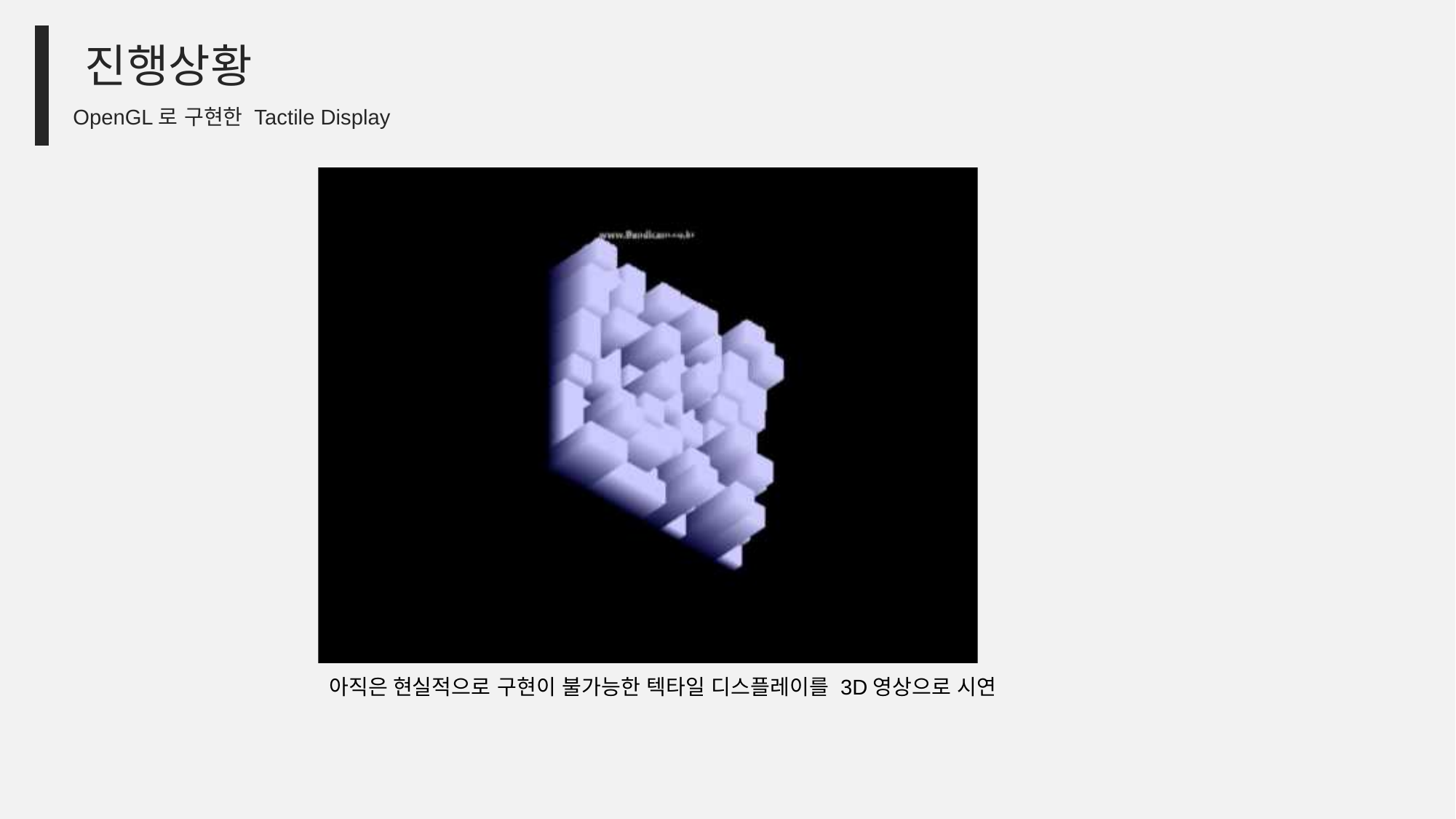

진행상황
OpenGL로 구현한 Tactile Display

아직은 현실적으로 구현이 불가능한 텍타일 디스플레이를 3D영상으로 시연